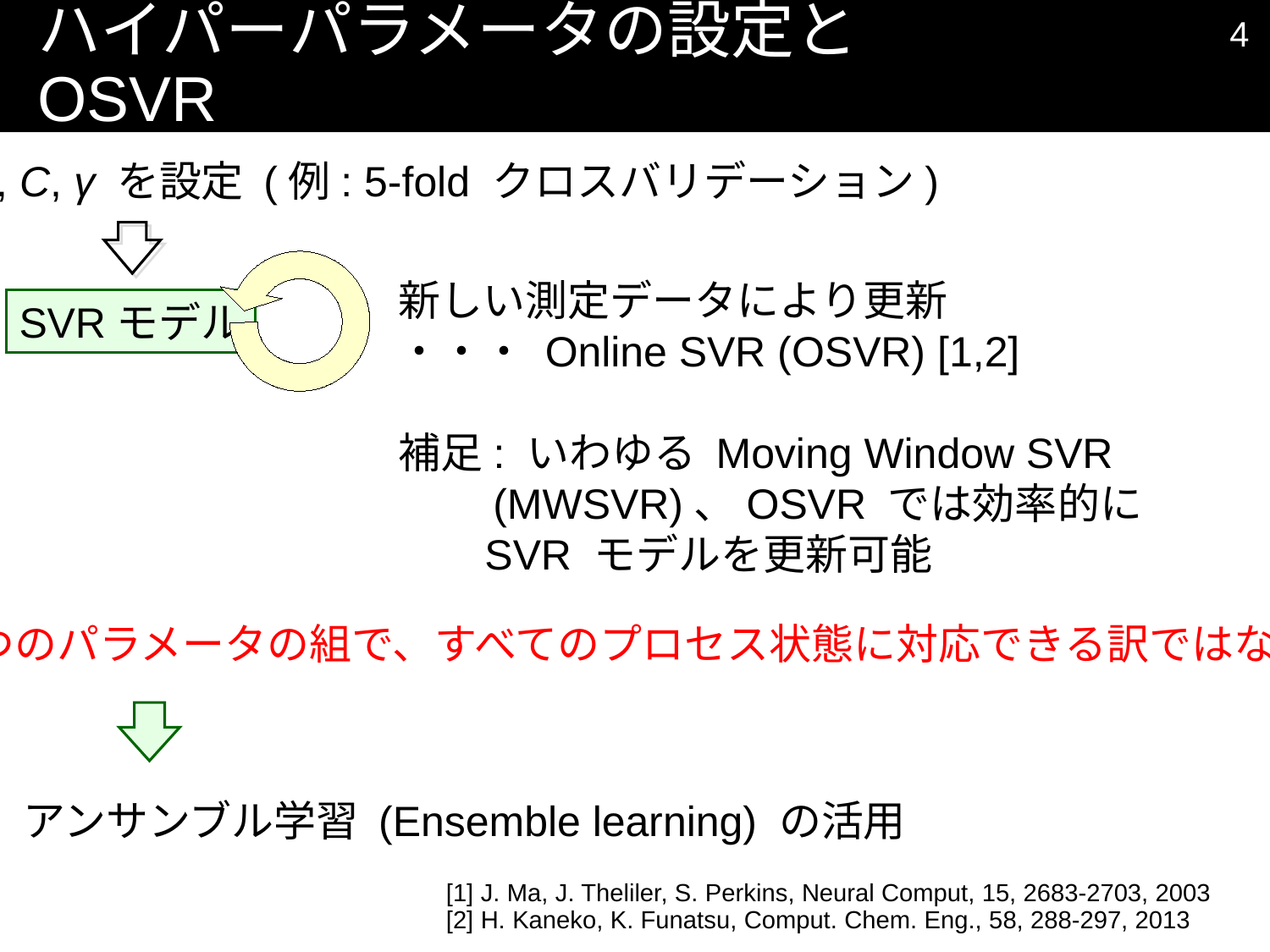

4
# ハイパーパラメータの設定と OSVR
ε, C, γ を設定 (例: 5-fold クロスバリデーション)

新しい測定データにより更新
・・・ Online SVR (OSVR) [1,2]

補足: いわゆる Moving Window SVR
        (MWSVR)、OSVR では効率的に
        SVR モデルを更新可能
SVRモデル
一つのパラメータの組で、すべてのプロセス状態に対応できる訳ではない！

アンサンブル学習 (Ensemble learning) の活用
[1] J. Ma, J. Theliler, S. Perkins, Neural Comput, 15, 2683-2703, 2003
[2] H. Kaneko, K. Funatsu, Comput. Chem. Eng., 58, 288-297, 2013